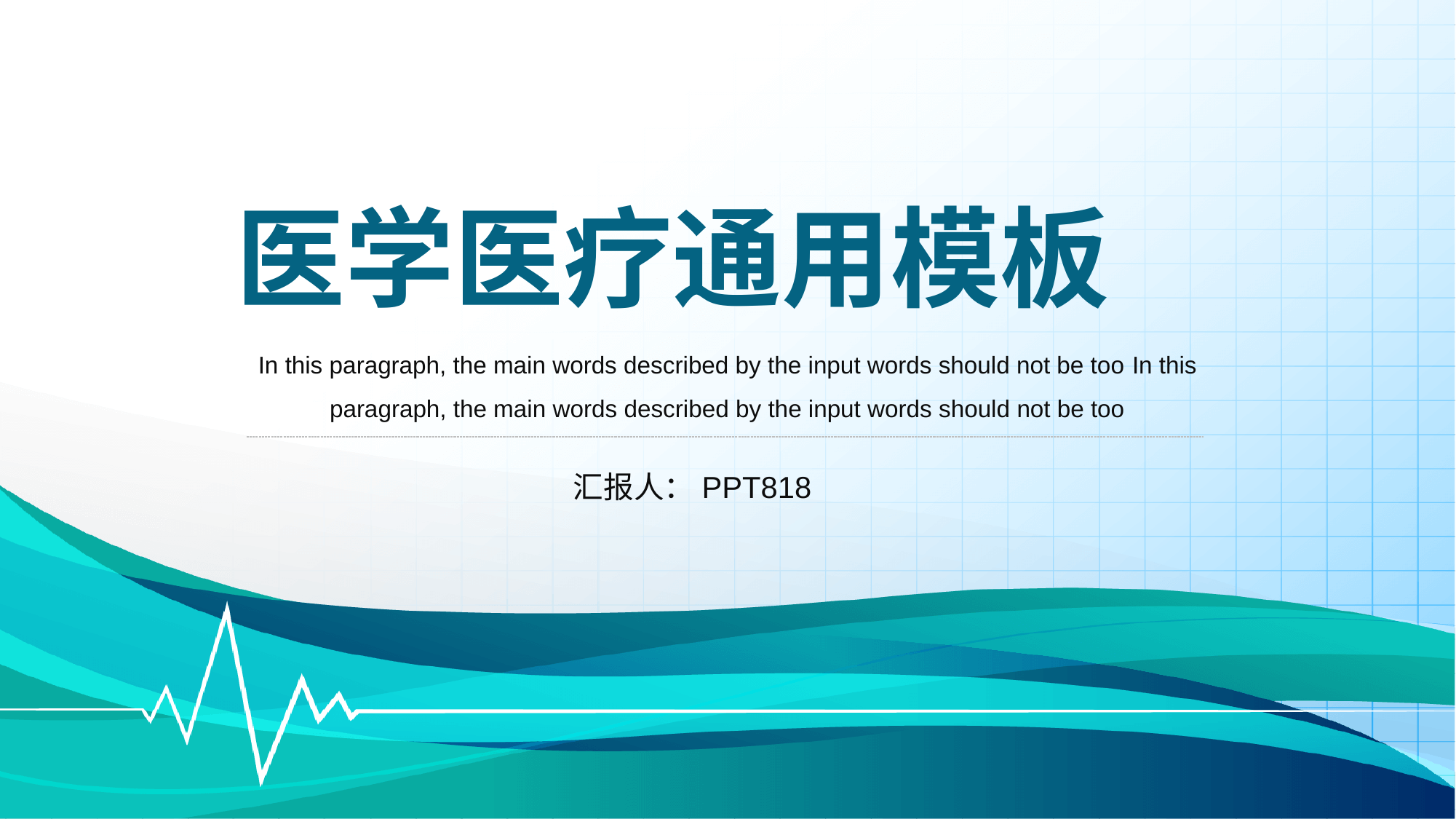

医学医疗通用模板
In this paragraph, the main words described by the input words should not be too In this paragraph, the main words described by the input words should not be too
汇报人：PPT818